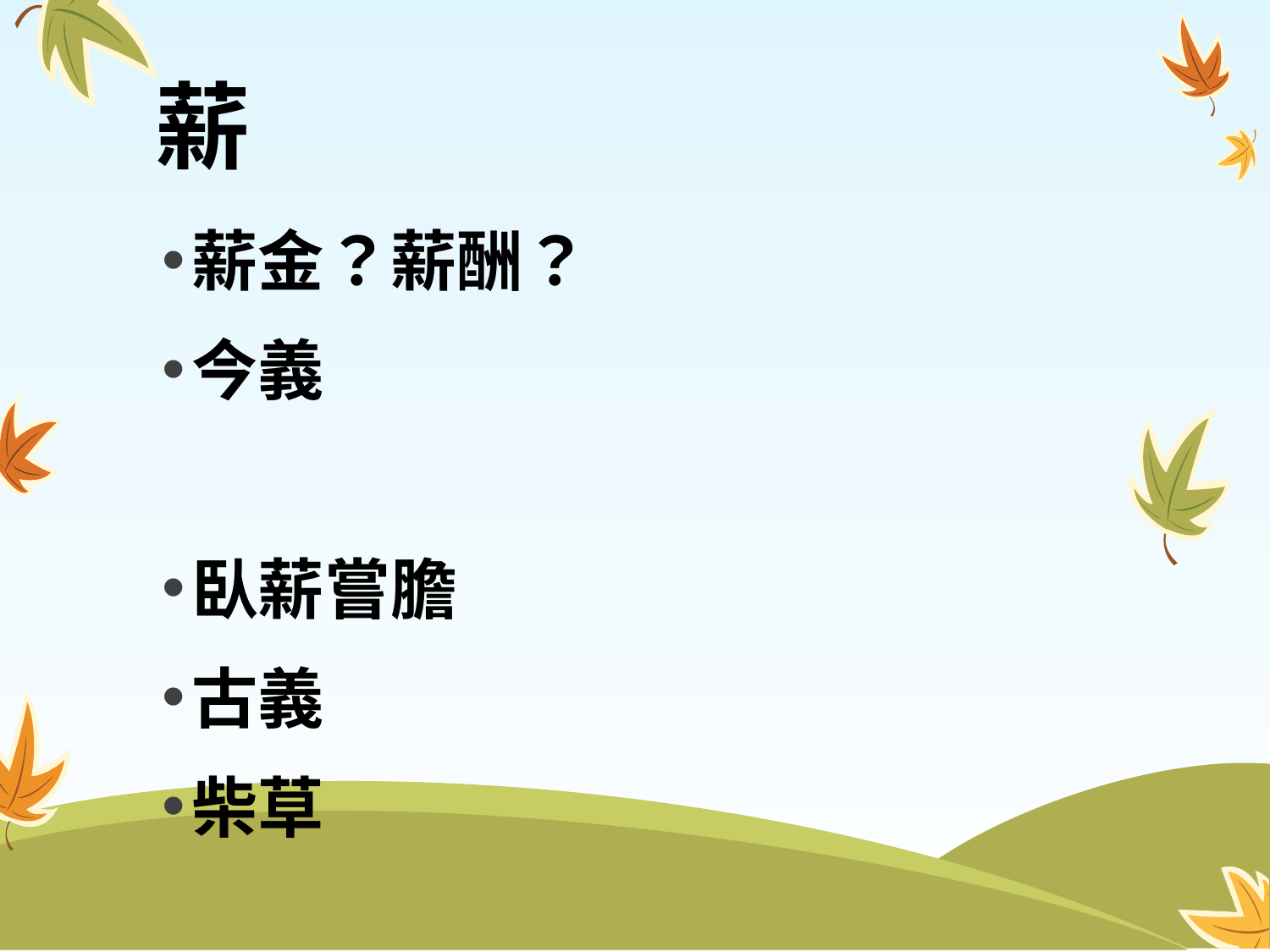

# 薪
薪金？薪酬？
今義

臥薪嘗膽
古義
柴草